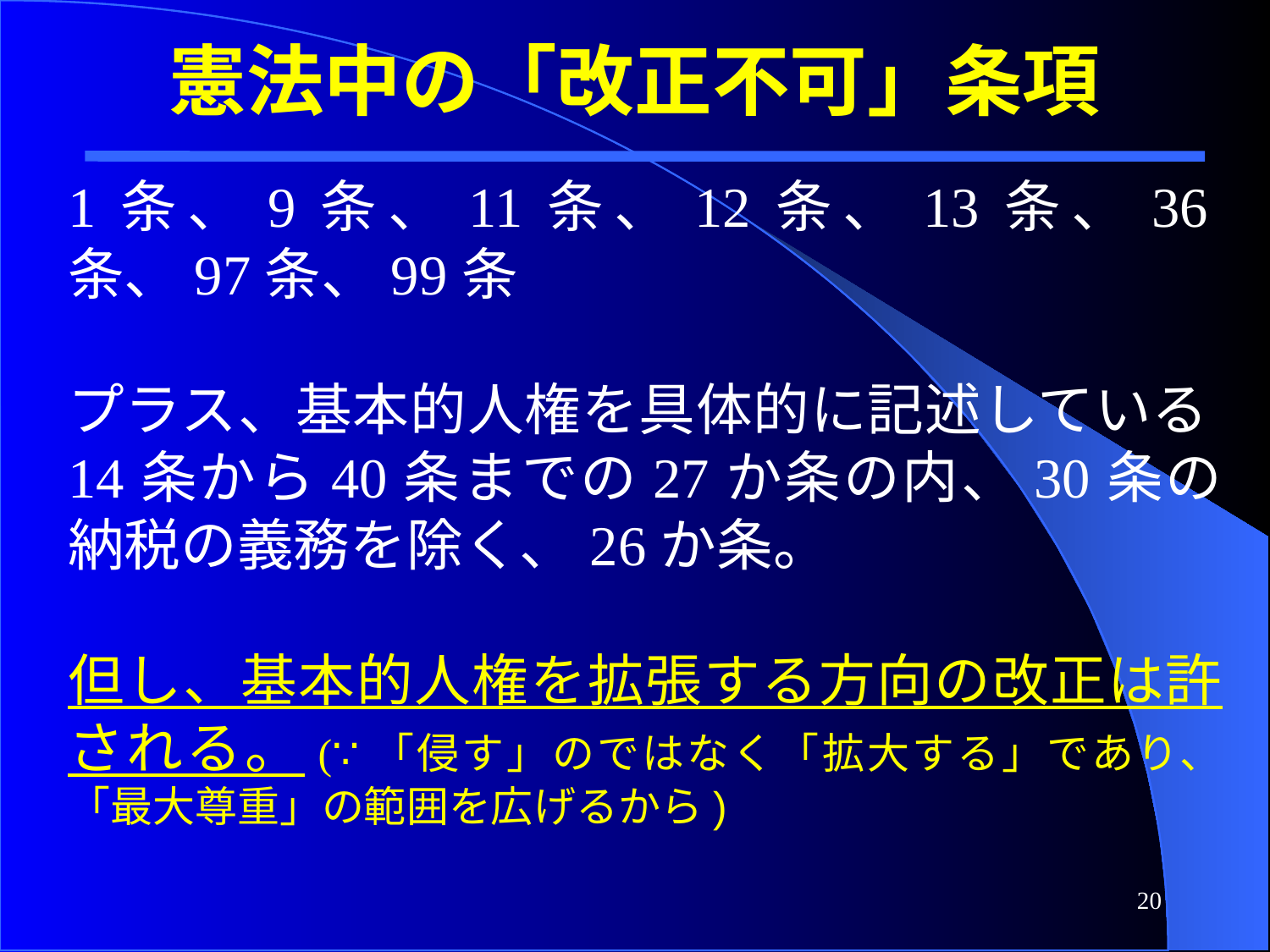

憲法中の「改正不可」条項

1条、9条、11条、12条、13条、36条、97条、99条

プラス、基本的人権を具体的に記述している14条から40条までの27か条の内、30条の納税の義務を除く、26か条。

但し、基本的人権を拡張する方向の改正は許される。(∵「侵す」のではなく「拡大する」であり、「最大尊重」の範囲を広げるから)
20